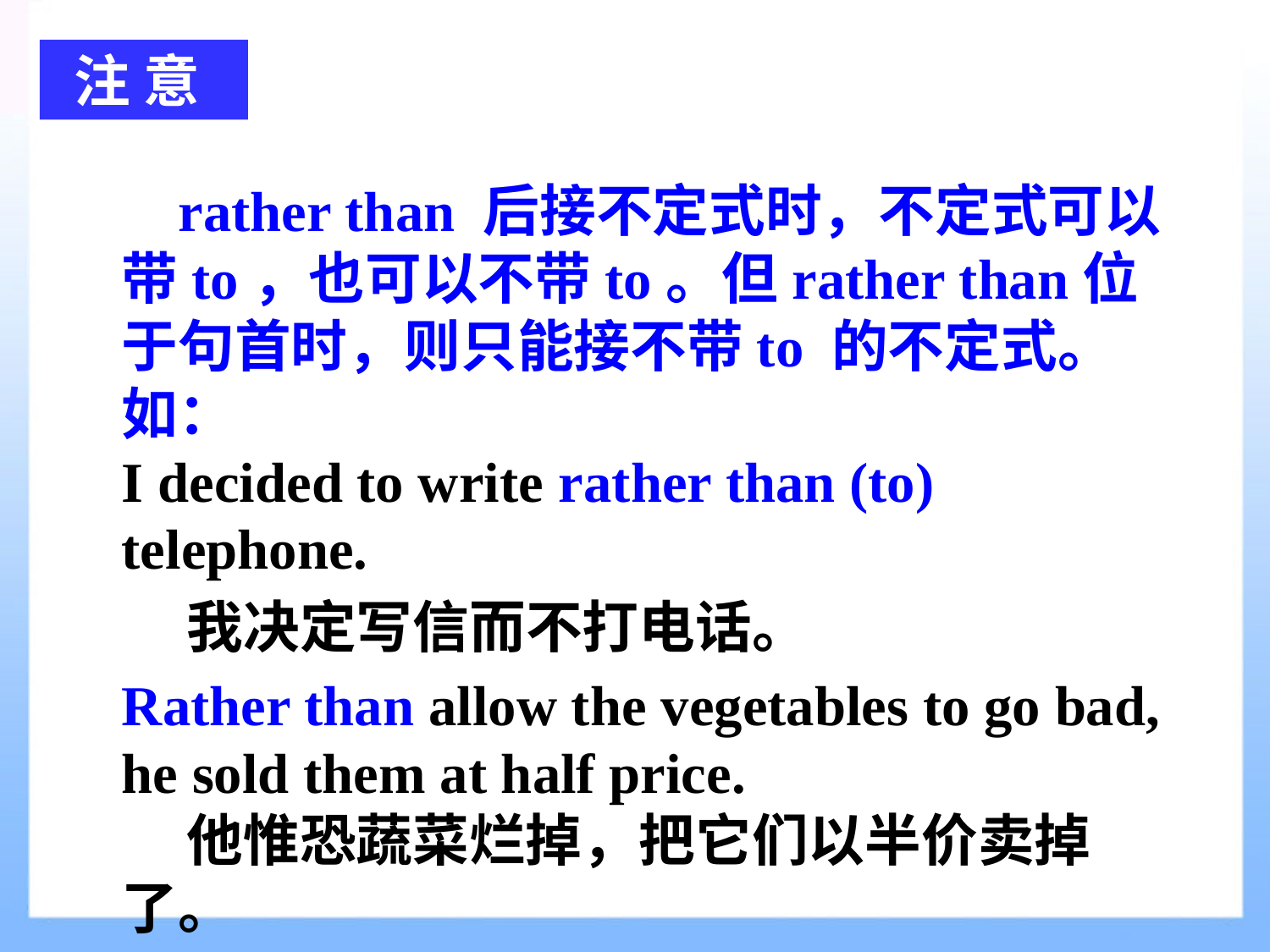

注 意
    rather than 后接不定式时，不定式可以带to，也可以不带to。但rather than位于句首时，则只能接不带to 的不定式。如：
I decided to write rather than (to) telephone.
    我决定写信而不打电话。
Rather than allow the vegetables to go bad, he sold them at half price.
    他惟恐蔬菜烂掉，把它们以半价卖掉了。